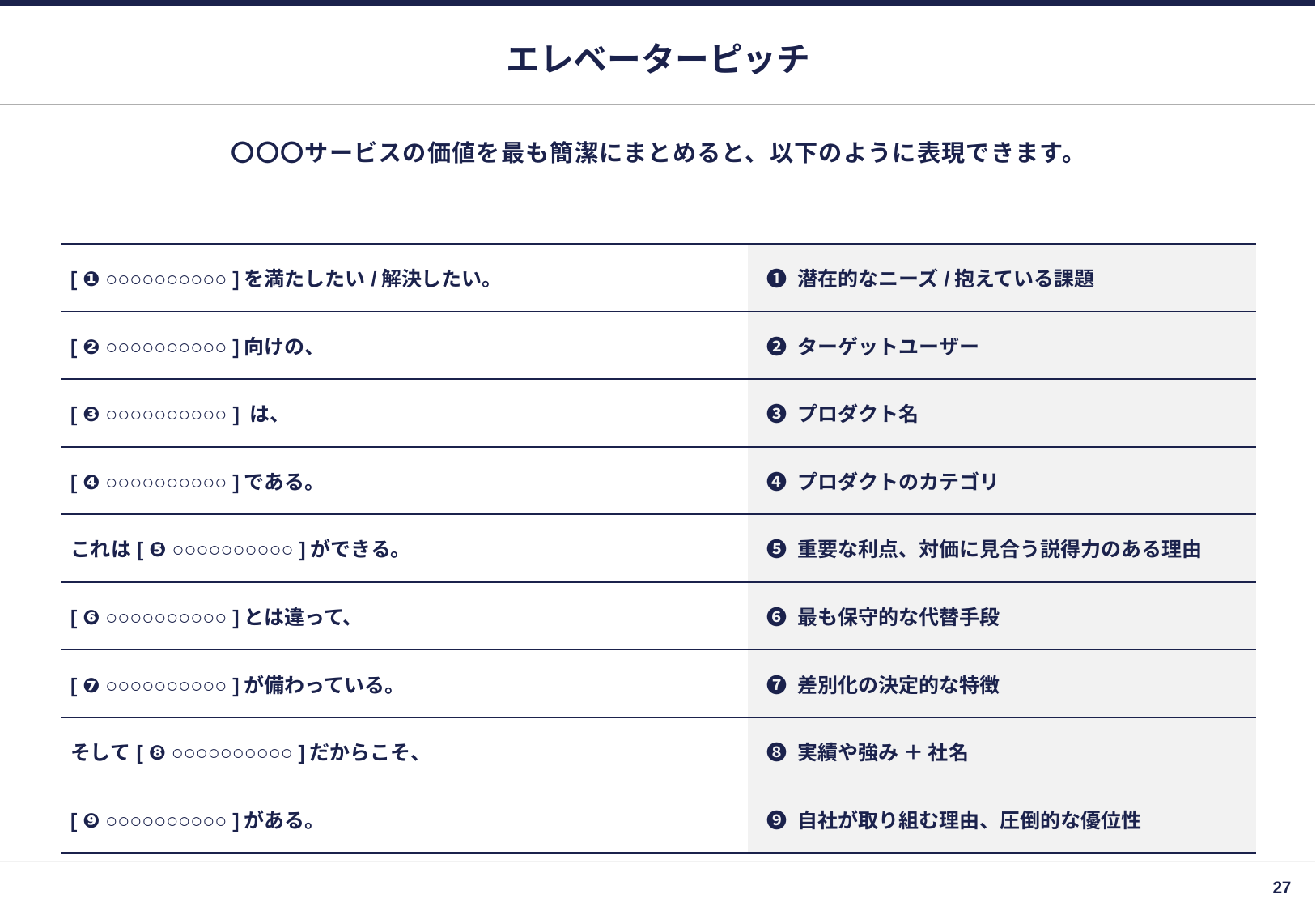

# エレベーターピッチ
〇〇〇サービスの価値を最も簡潔にまとめると、以下のように表現できます。
| [ ❶ ○○○○○○○○○○ ]を満たしたい/解決したい。 | ❶ 潜在的なニーズ/抱えている課題 |
| --- | --- |
| [ ❷ ○○○○○○○○○○ ]向けの、 | ❷ ターゲットユーザー |
| [ ❸ ○○○○○○○○○○ ] は、 | ❸ プロダクト名 |
| [ ❹ ○○○○○○○○○○ ]である。 | ❹ プロダクトのカテゴリ |
| これは[ ❺ ○○○○○○○○○○ ]ができる。 | ❺ 重要な利点、対価に見合う説得力のある理由 |
| [ ❻ ○○○○○○○○○○ ]とは違って、 | ❻ 最も保守的な代替手段 |
| [ ❼ ○○○○○○○○○○ ]が備わっている。 | ❼ 差別化の決定的な特徴 |
| そして[ ❽ ○○○○○○○○○○ ]だからこそ、 | ❽ 実績や強み ＋ 社名 |
| [ ❾ ○○○○○○○○○○ ]がある。 | ❾ 自社が取り組む理由、圧倒的な優位性 |
27